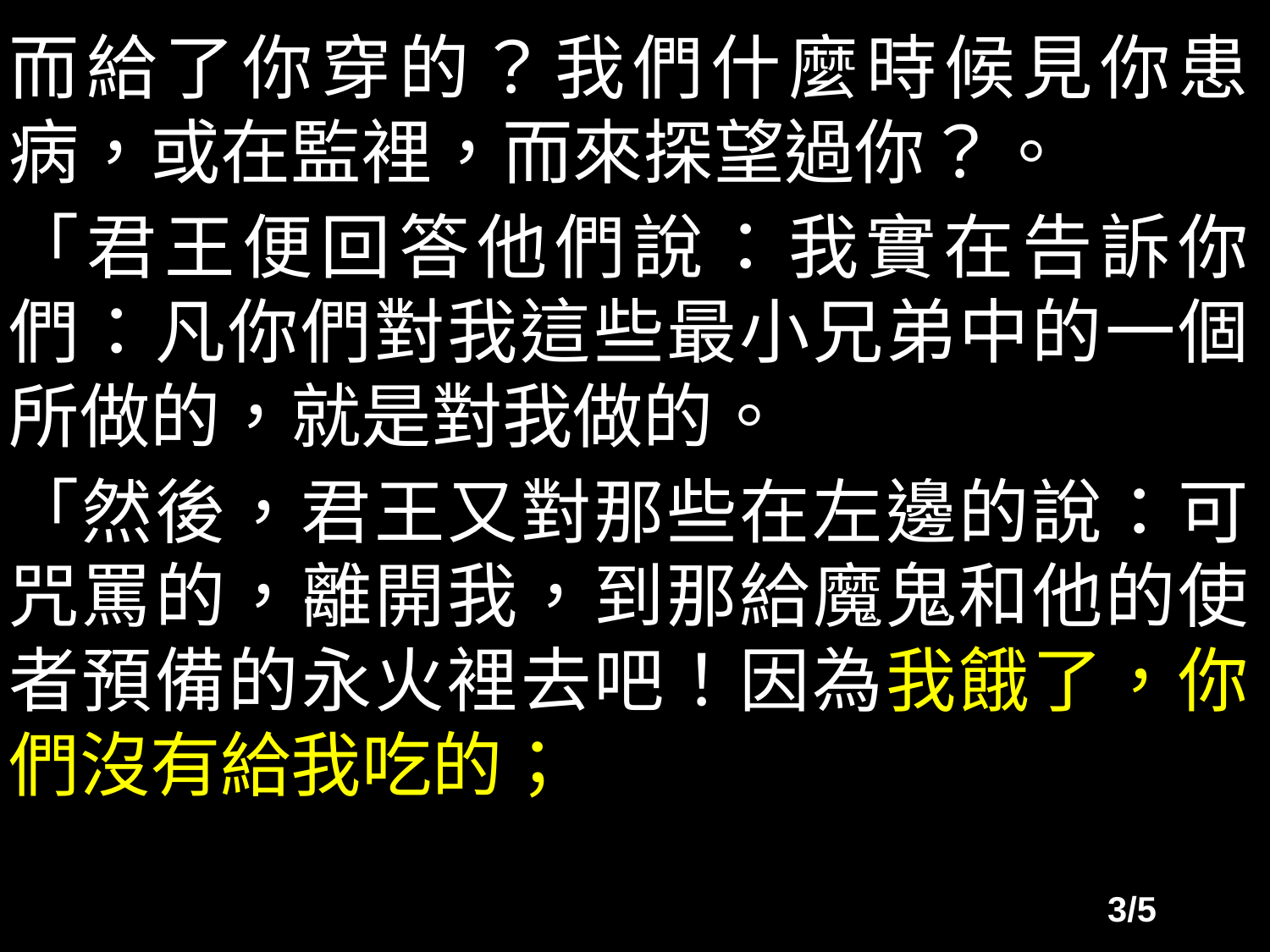

而給了你穿的？我們什麼時候見你患病，或在監裡，而來探望過你？。
「君王便回答他們說：我實在告訴你們：凡你們對我這些最小兄弟中的一個所做的，就是對我做的。
「然後，君王又對那些在左邊的說：可咒罵的，離開我，到那給魔鬼和他的使者預備的永火裡去吧！因為我餓了，你們沒有給我吃的；
3/5